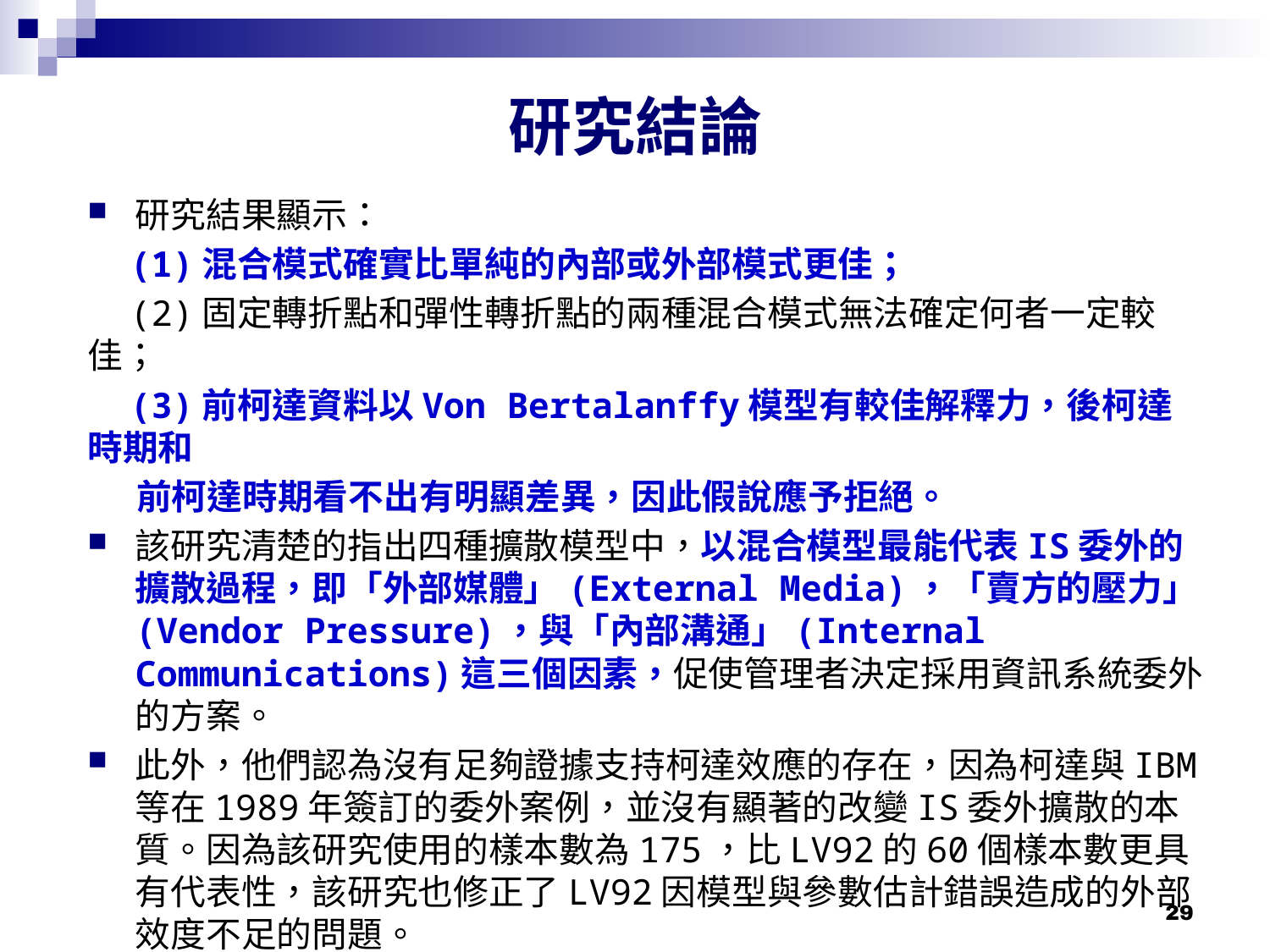

# 研究結論
研究結果顯示：
  (1)混合模式確實比單純的內部或外部模式更佳；
  (2)固定轉折點和彈性轉折點的兩種混合模式無法確定何者一定較佳；
  (3)前柯達資料以Von Bertalanffy模型有較佳解釋力，後柯達時期和
     前柯達時期看不出有明顯差異，因此假說應予拒絕。
該研究清楚的指出四種擴散模型中，以混合模型最能代表IS委外的擴散過程，即「外部媒體」(External Media)，「賣方的壓力」(Vendor Pressure)，與「內部溝通」(Internal Communications)這三個因素，促使管理者決定採用資訊系統委外的方案。
此外，他們認為沒有足夠證據支持柯達效應的存在，因為柯達與IBM等在1989年簽訂的委外案例，並沒有顯著的改變IS委外擴散的本質。因為該研究使用的樣本數為175，比LV92的60個樣本數更具有代表性，該研究也修正了LV92因模型與參數估計錯誤造成的外部效度不足的問題。

29